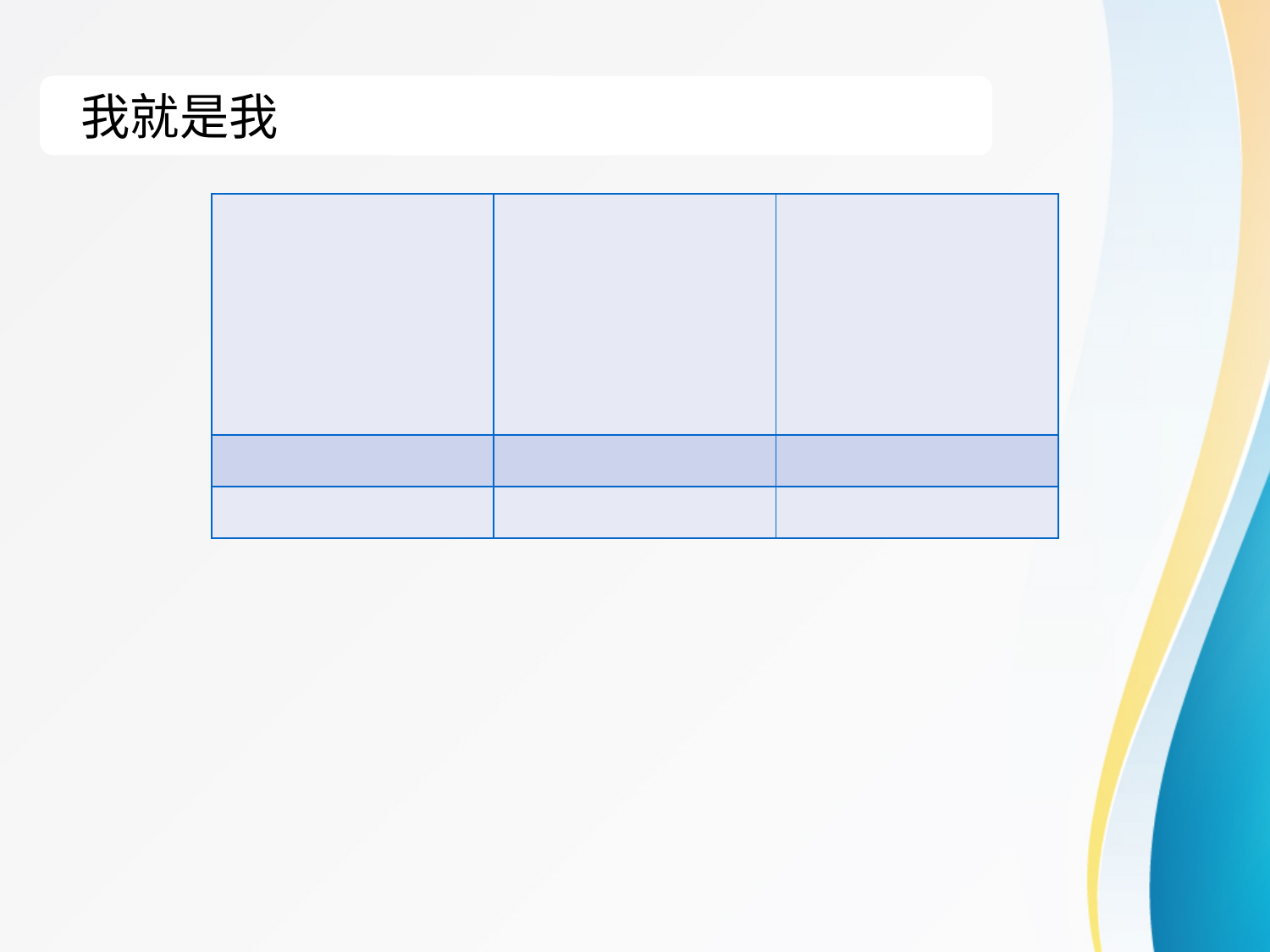

我就是我

| 我的优势1 | 我的优势2 | 我的优势3 |
| --- | --- | --- |
|  |  |  |
|  |  |  |